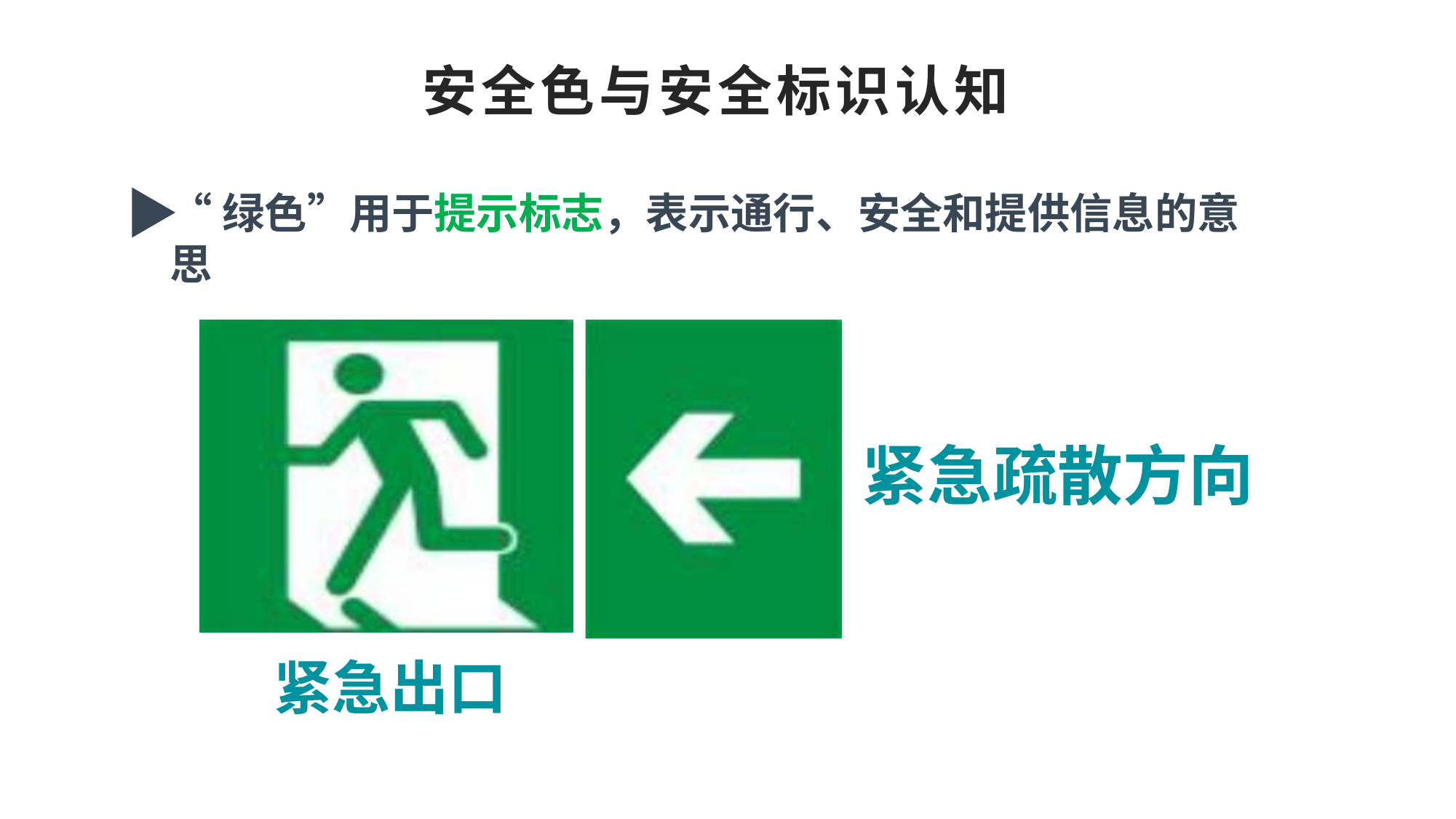

# 安全色与安全标识认知
“绿色”用于提示标志，表示通行、安全和提供信息的意思

紧急疏散方向
紧急出口